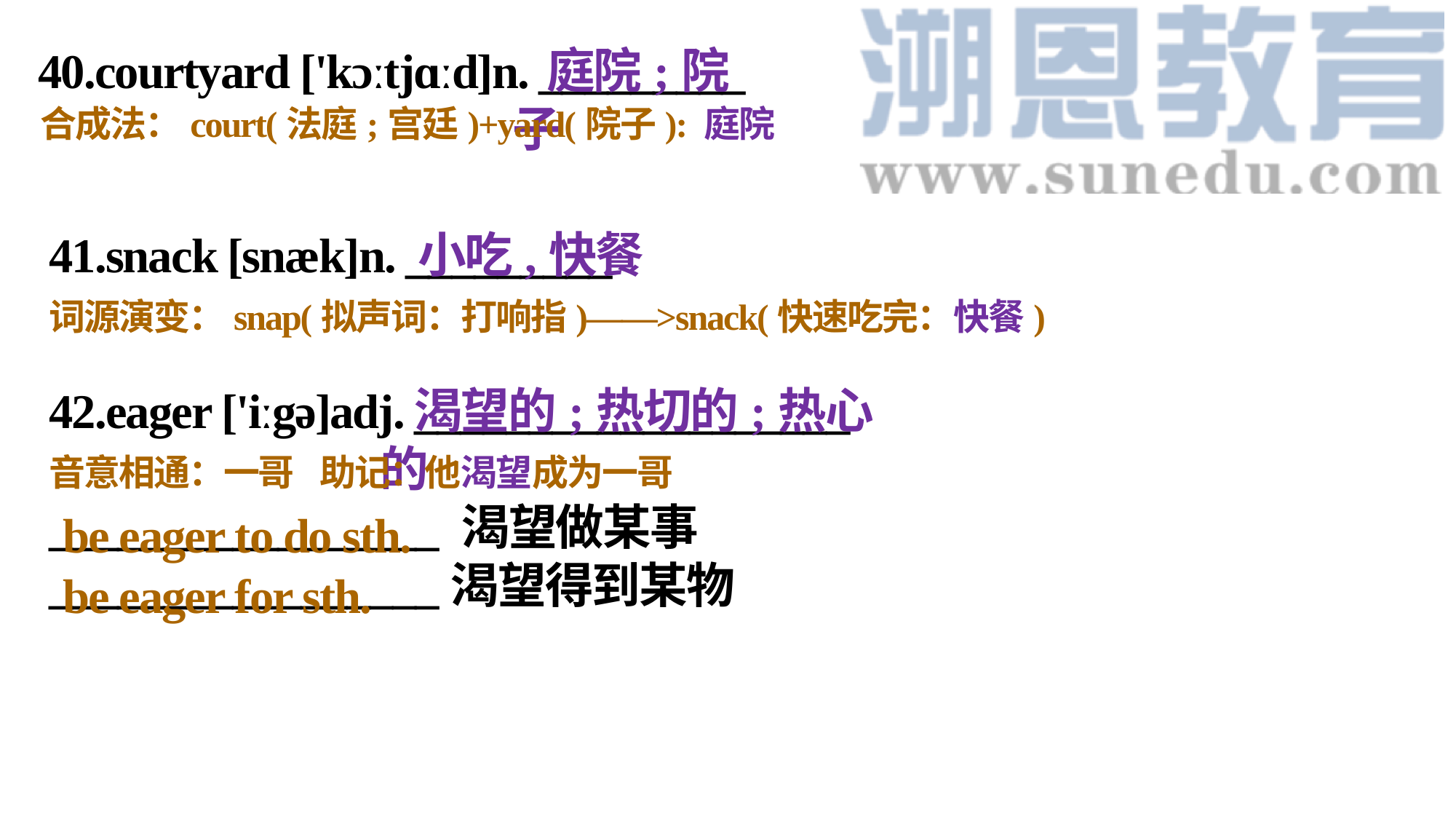

40.courtyard ['kɔːtjɑːd]n. _________
  庭院;院子
合成法：court(法庭;宫廷)+yard(院子): 庭院
41.snack [snæk]n. _________
  小吃,快餐
词源演变：snap(拟声词：打响指)——>snack(快速吃完：快餐)
42.eager ['iːgə]adj. ___________________

_________________ 渴望做某事
_________________渴望得到某物
  渴望的;热切的;热心的
音意相通：一哥    助记：他渴望成为一哥
  be eager to do sth.
  be eager for sth.